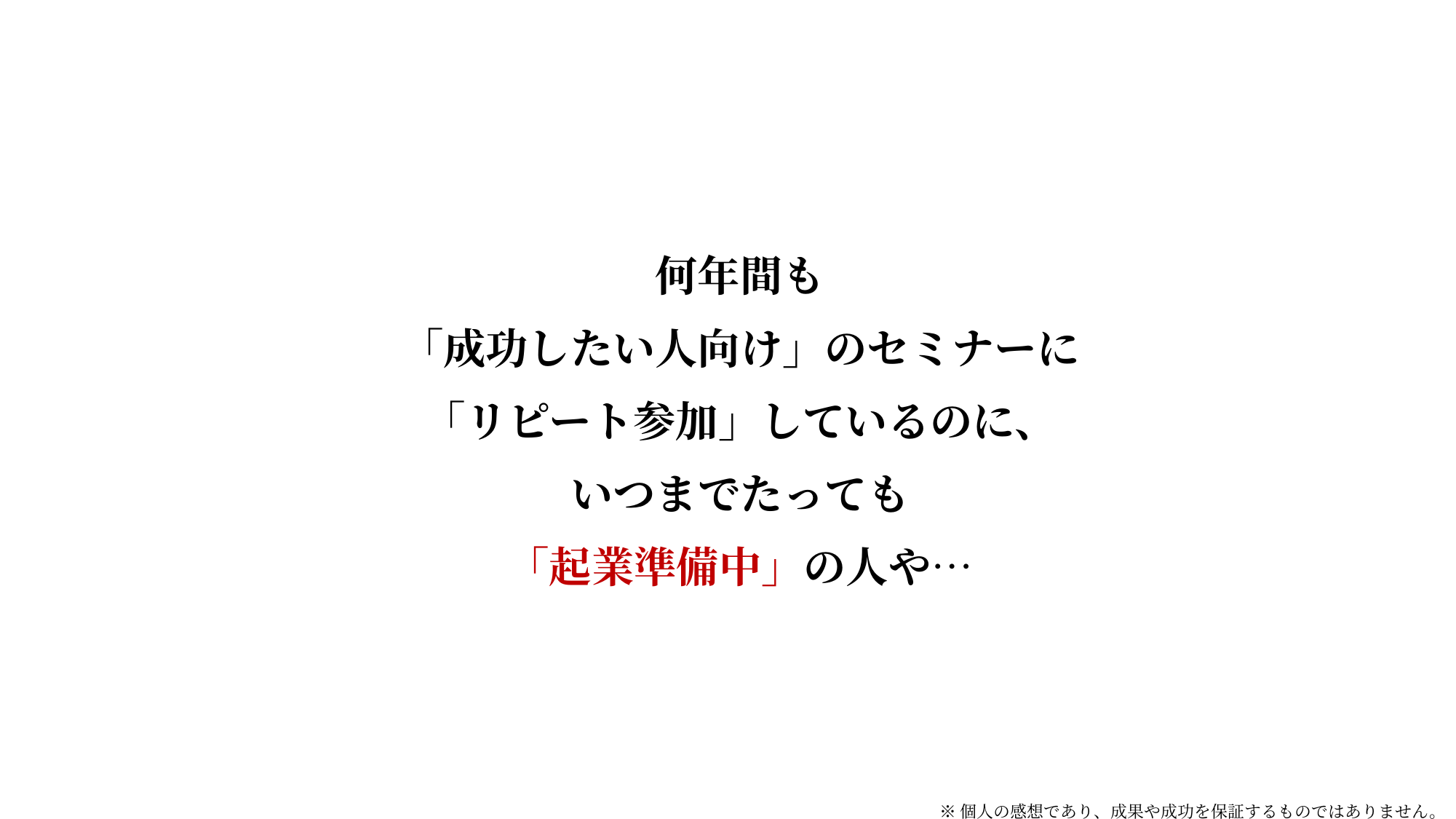

何年間も
「成功したい人向け」のセミナーに
「リピート参加」しているのに、
いつまでたっても
「起業準備中」の人や…
※個人の感想であり、成果や成功を保証するものではありません。